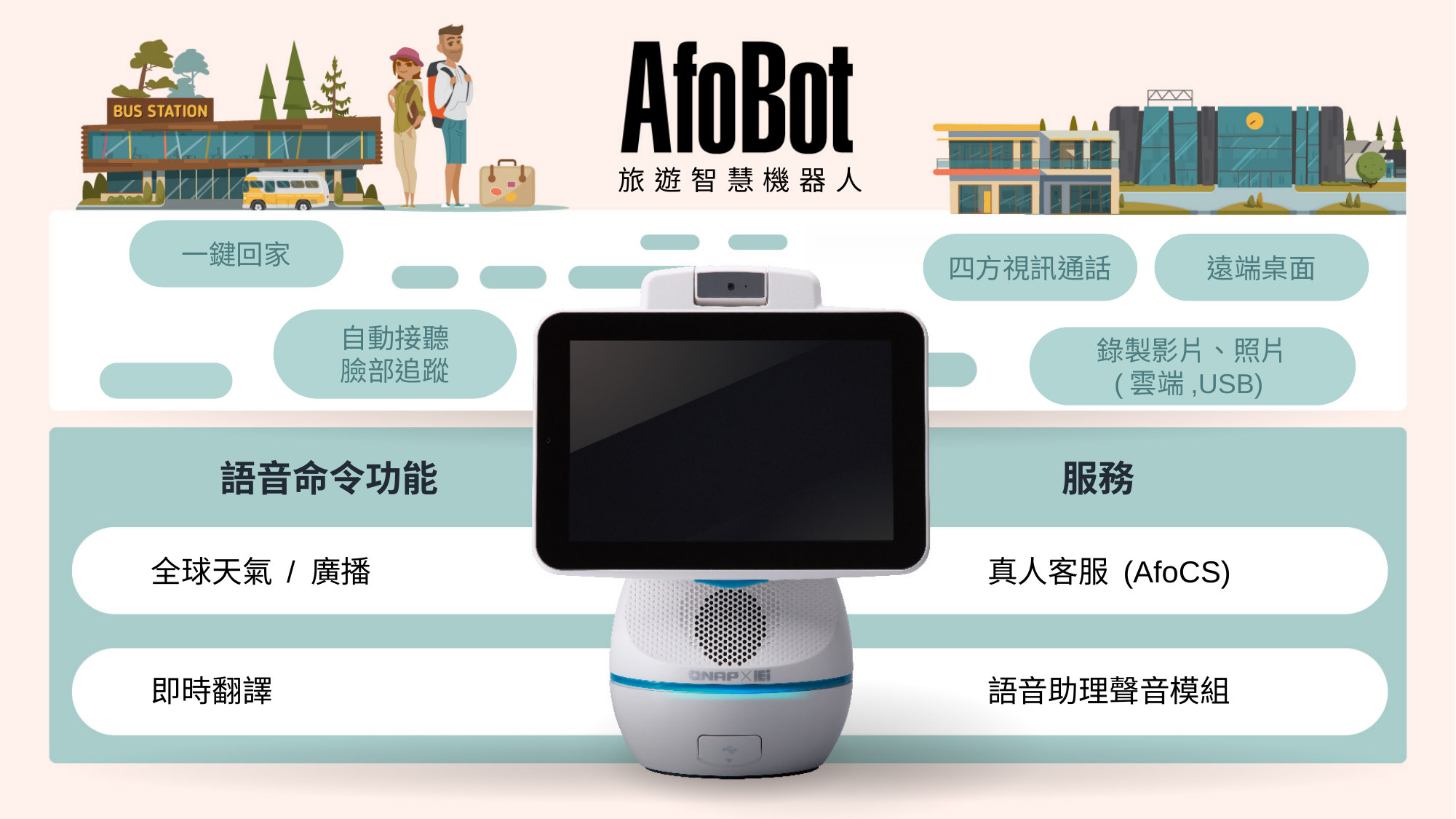

旅遊智慧機器人
一鍵回家
四方視訊通話
遠端桌面
自動接聽
臉部追蹤
錄製影片、照片
(雲端,USB)

語音命令功能
服務
全球天氣 / 廣播
真人客服 (AfoCS)
即時翻譯
語音助理聲音模組